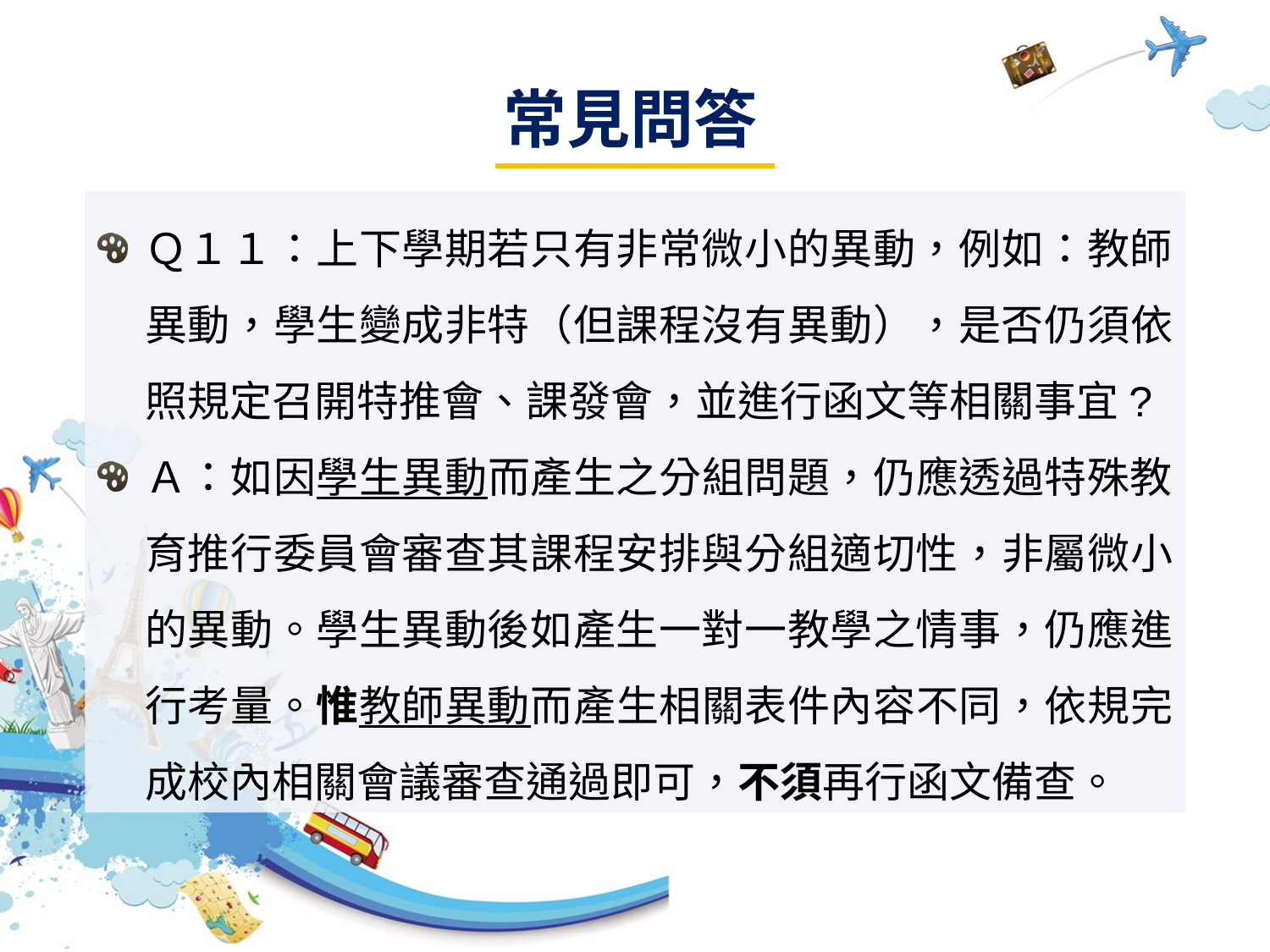

# 常見問答
Ｑ１１：上下學期若只有非常微小的異動，例如：教師異動，學生變成非特（但課程沒有異動），是否仍須依照規定召開特推會、課發會，並進行函文等相關事宜?
Ａ：如因學生異動而產生之分組問題，仍應透過特殊教育推行委員會審查其課程安排與分組適切性，非屬微小的異動。學生異動後如產生一對一教學之情事，仍應進行考量。惟教師異動而產生相關表件內容不同，依規完成校內相關會議審查通過即可，不須再行函文備查。